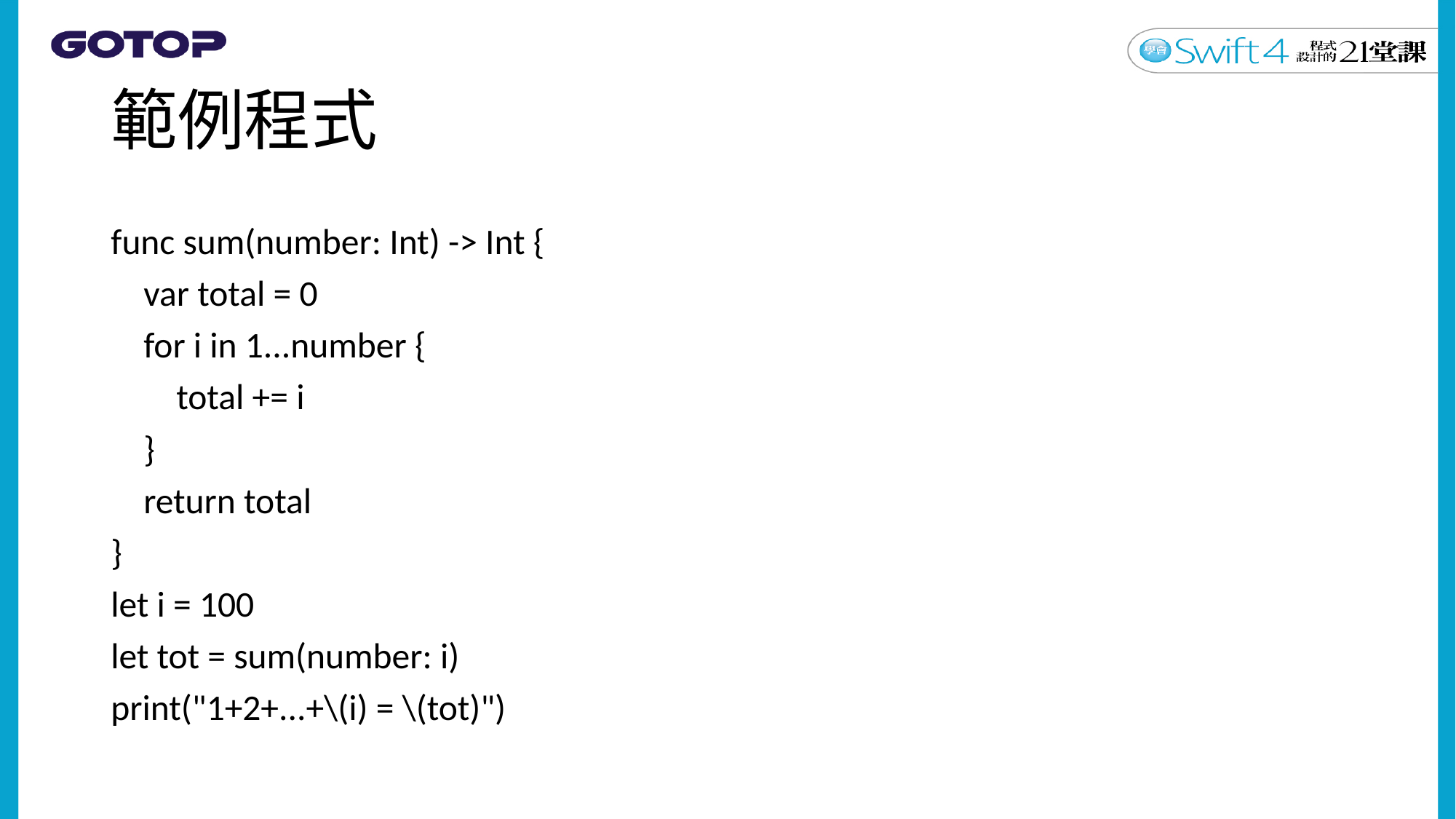

# 範例程式
func sum(number: Int) -> Int {
    var total = 0
    for i in 1...number {
        total += i
    }
    return total
}
let i = 100
let tot = sum(number: i)
print("1+2+...+\(i) = \(tot)")